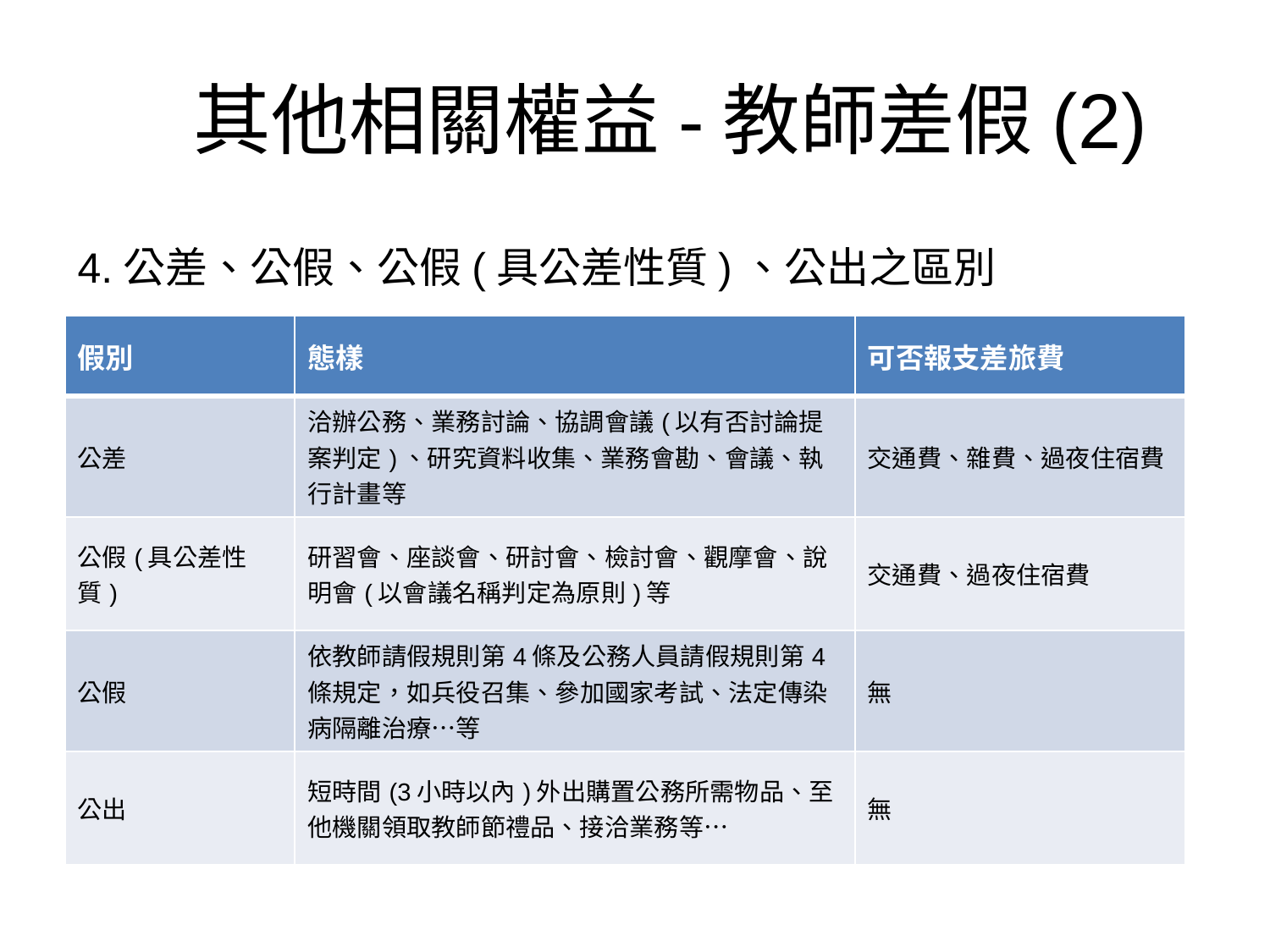

# 其他相關權益-教師差假(2)
4.公差、公假、公假(具公差性質)、公出之區別

| 假別 | 態樣 | 可否報支差旅費 |
| --- | --- | --- |
| 公差 | 洽辦公務、業務討論、協調會議(以有否討論提案判定)、研究資料收集、業務會勘、會議、執行計畫等 | 交通費、雜費、過夜住宿費 |
| 公假(具公差性質) | 研習會、座談會、研討會、檢討會、觀摩會、說明會(以會議名稱判定為原則)等 | 交通費、過夜住宿費 |
| 公假 | 依教師請假規則第4條及公務人員請假規則第4條規定，如兵役召集、參加國家考試、法定傳染病隔離治療…等 | 無 |
| 公出 | 短時間(3小時以內)外出購置公務所需物品、至他機關領取教師節禮品、接洽業務等… | 無 |